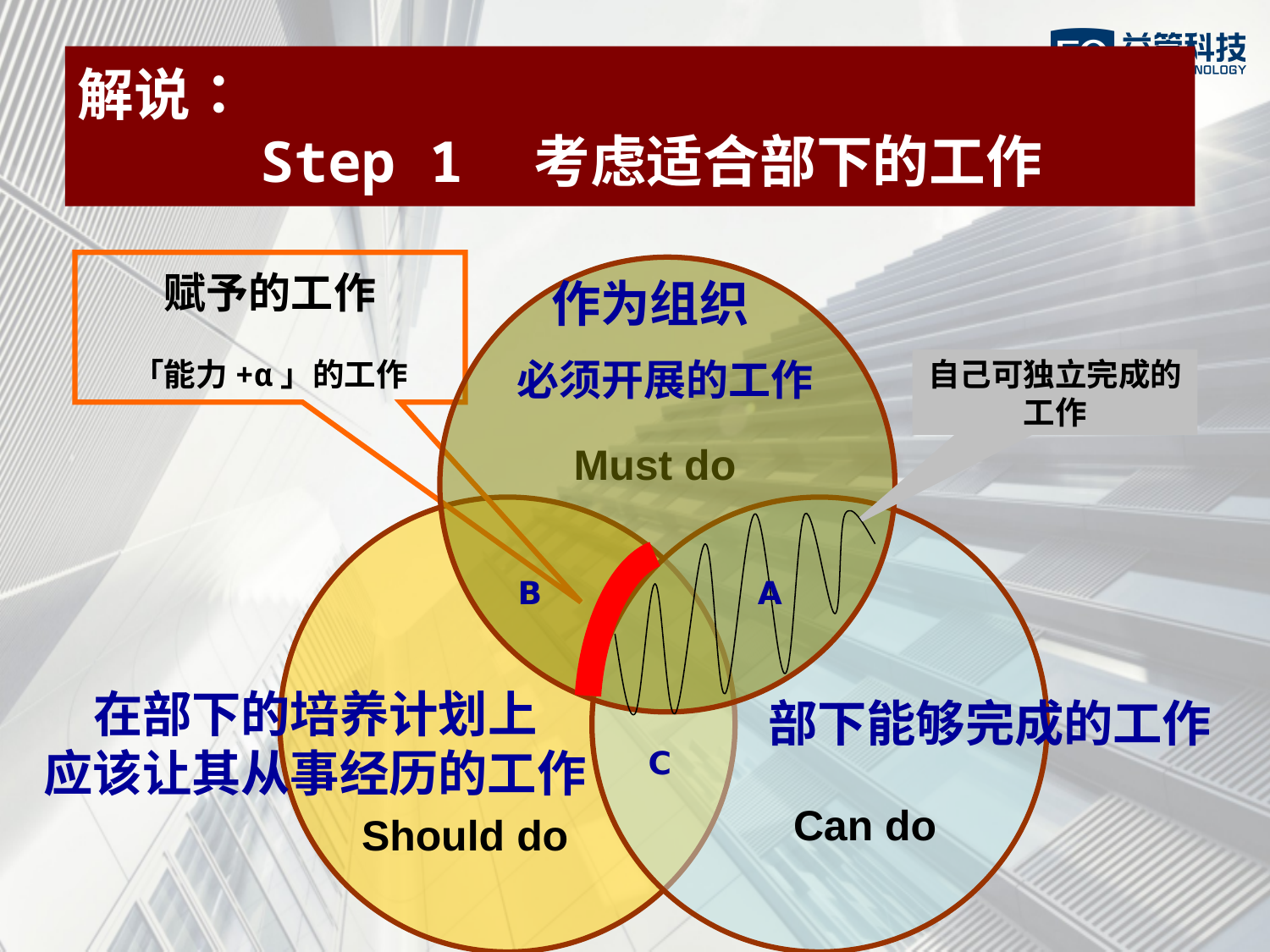

解说：
　　　Step 1　考虑适合部下的工作

赋予的工作
「能力+α」的工作

作为组织
必须开展的工作
自己可独立完成的工作
Must do

B
A
部下能够完成的工作
在部下的培养计划上
应该让其从事经历的工作

C
Can do
Should do